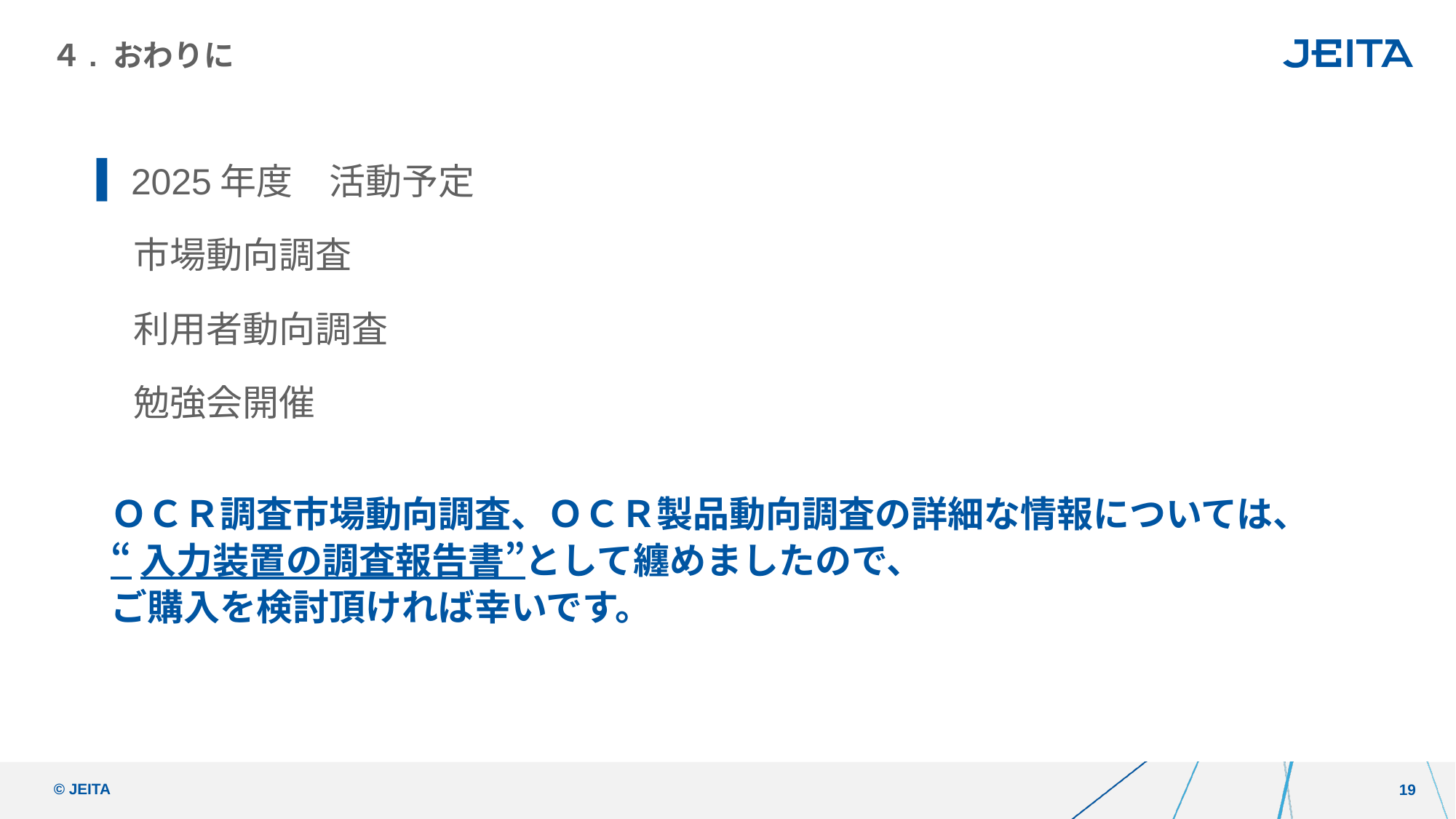

# ４. おわりに
2025年度　活動予定
　市場動向調査
　利用者動向調査
　勉強会開催

ＯＣＲ調査市場動向調査、ＯＣＲ製品動向調査の詳細な情報については、
“入力装置の調査報告書”として纏めましたので、
ご購入を検討頂ければ幸いです。
© JEITA